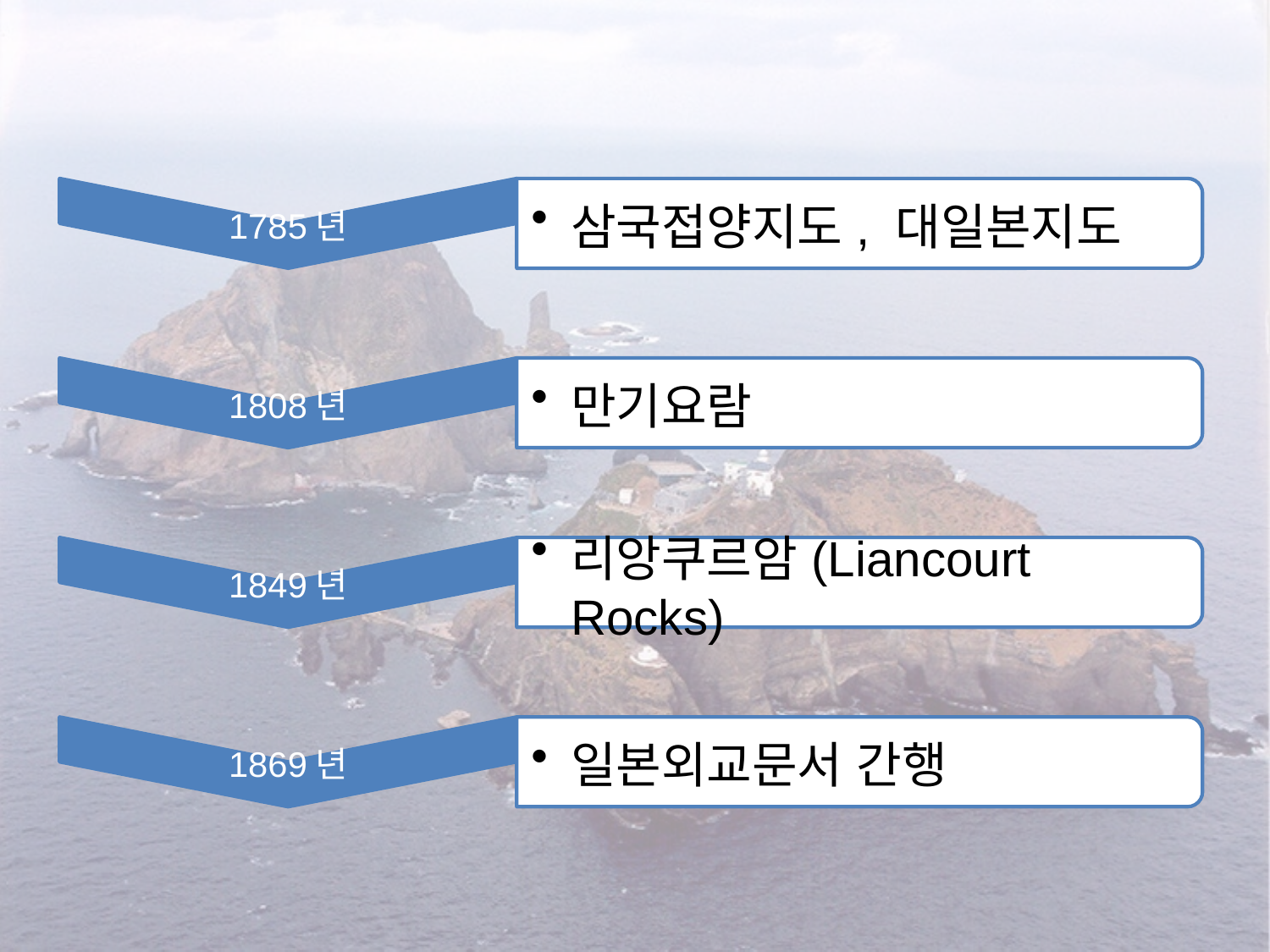

1785년
삼국접양지도, 대일본지도
1849년
리앙쿠르암(Liancourt Rocks)
1869년
일본외교문서 간행
1808년
만기요람